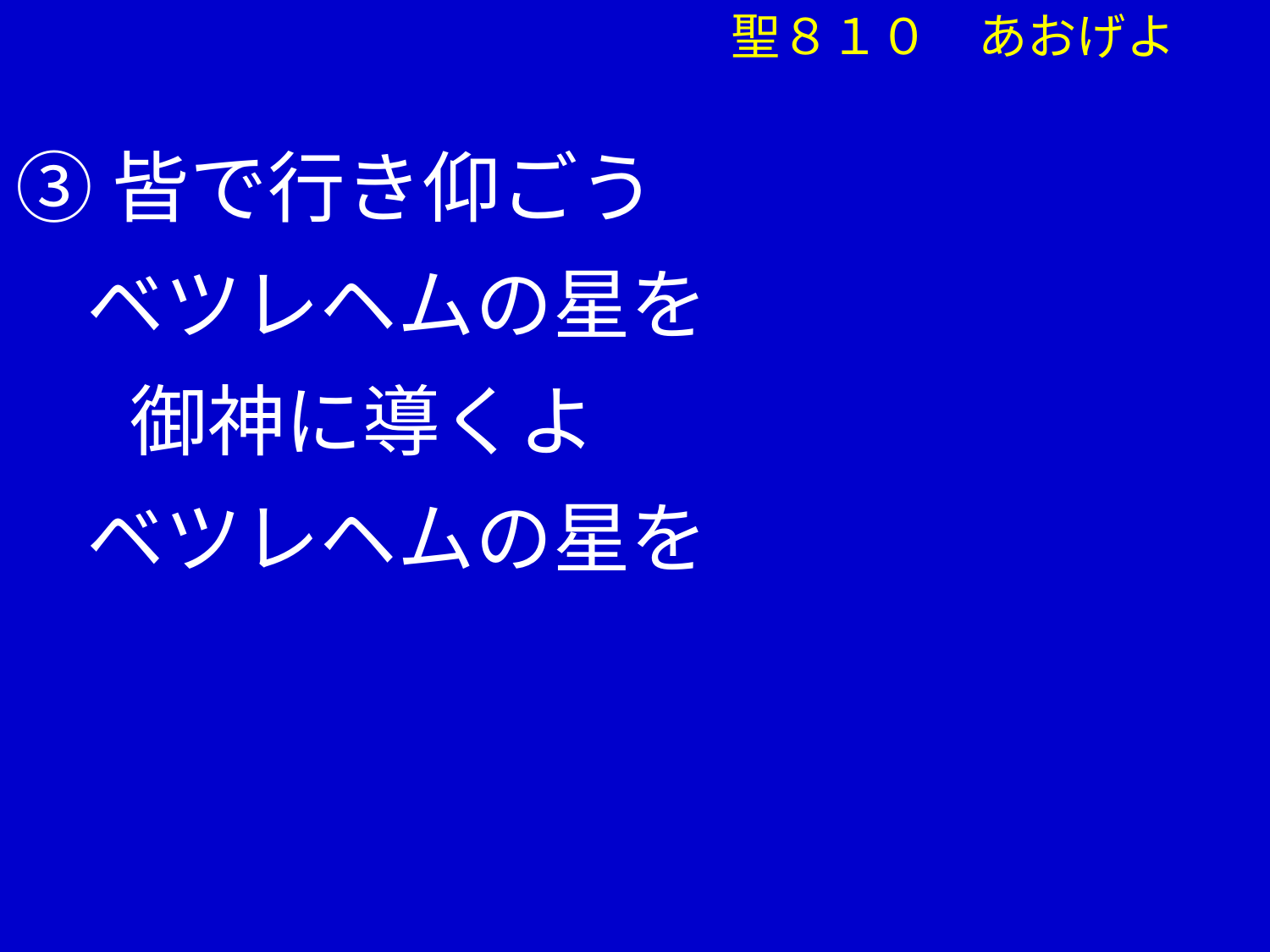

聖８１０　あおげよ
 ③皆で行き仰ごう
    ベツレヘムの星を
  　御神に導くよ
    ベツレヘムの星を